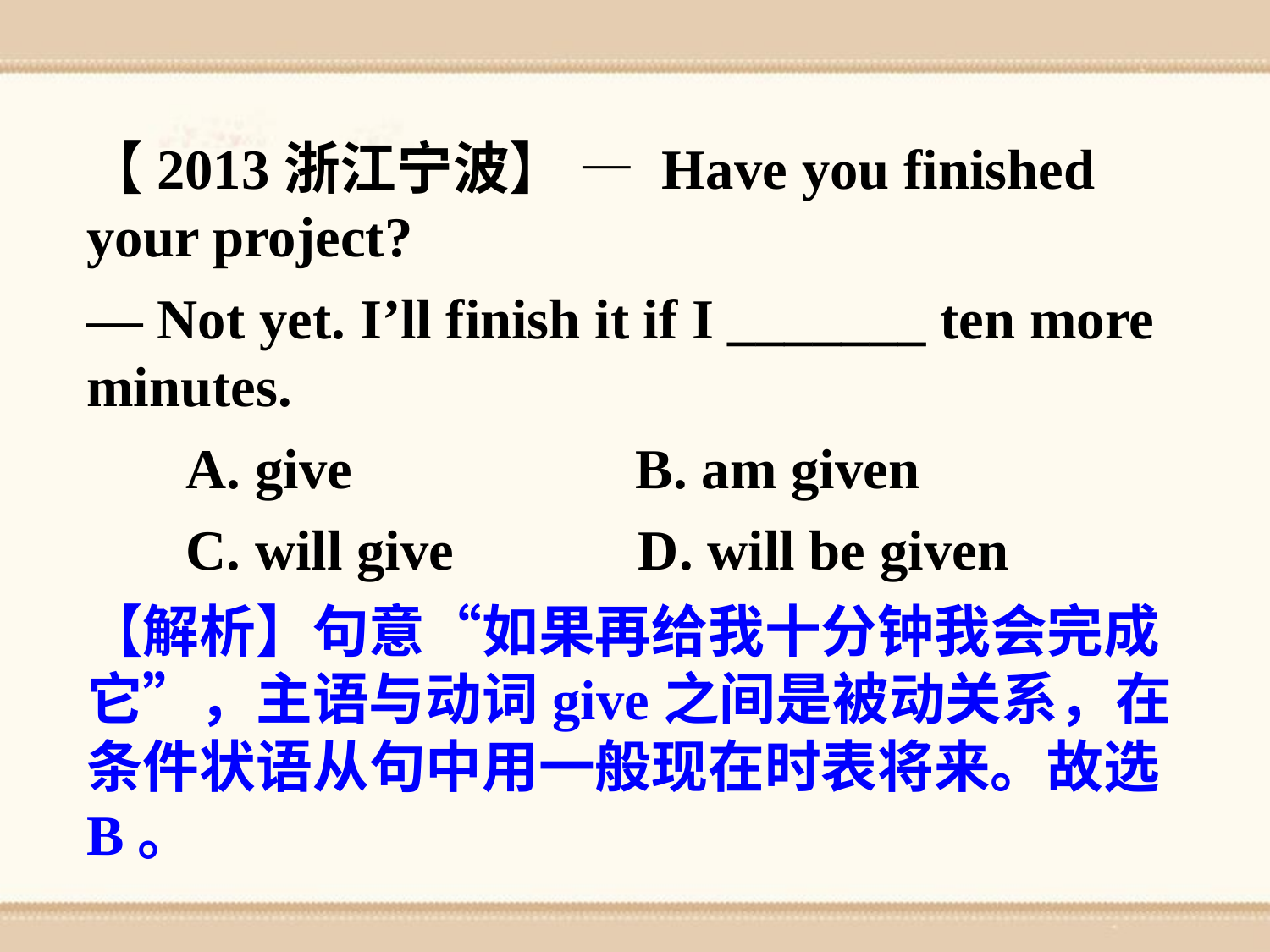

【2013浙江宁波】 — Have you finished your project?
— Not yet. I’ll finish it if I _______ ten more minutes.
       A. give                    B. am given
       C. will give             D. will be given
【解析】句意“如果再给我十分钟我会完成它”，主语与动词give之间是被动关系，在条件状语从句中用一般现在时表将来。故选B。